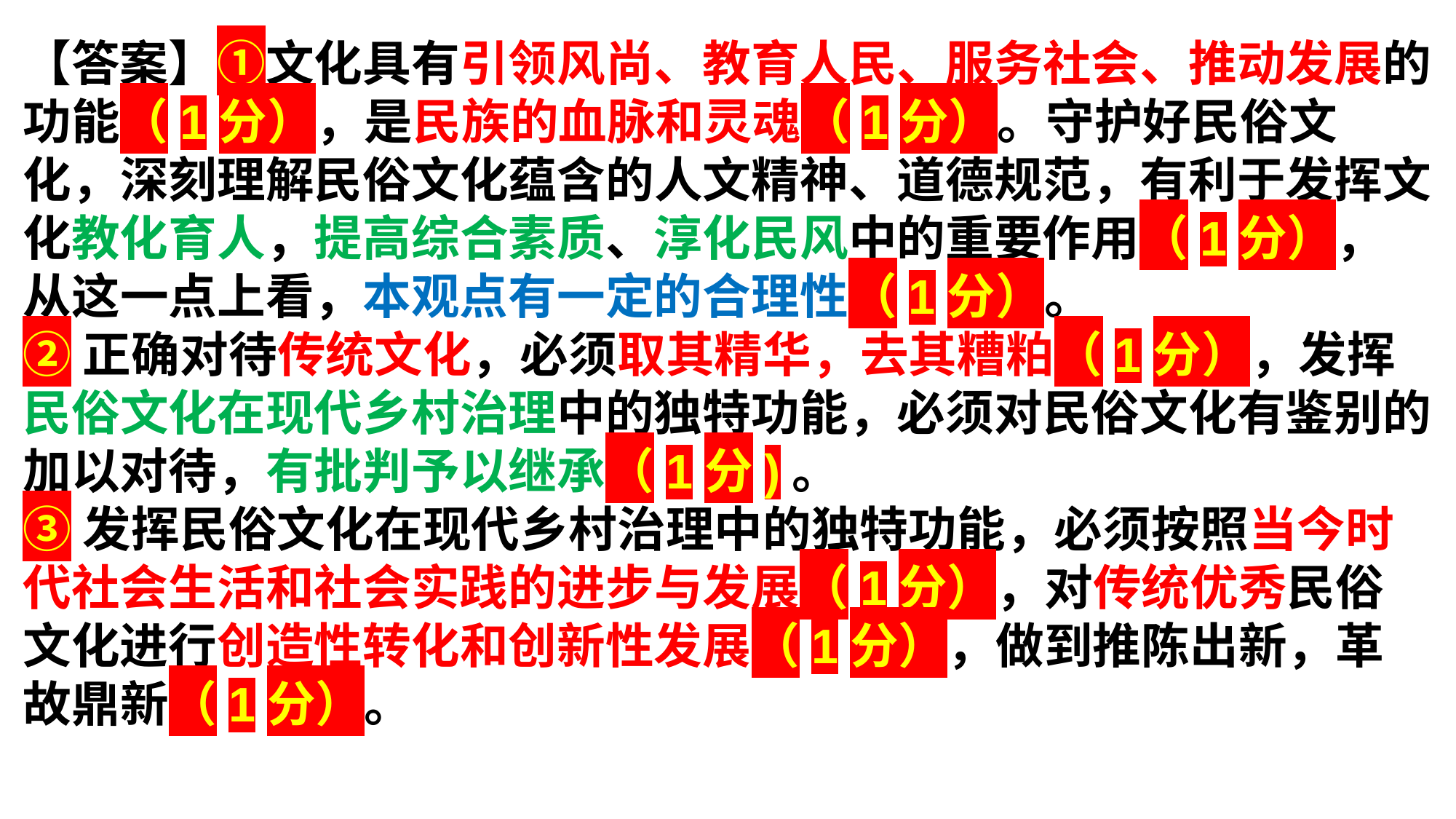

【答案】①文化具有引领风尚、教育人民、服务社会、推动发展的功能（1分），是民族的血脉和灵魂（1分）。守护好民俗文化，深刻理解民俗文化蕴含的人文精神、道德规范，有利于发挥文化教化育人，提高综合素质、淳化民风中的重要作用（1分），从这一点上看，本观点有一定的合理性（1分）。②正确对待传统文化，必须取其精华，去其糟粕（1分），发挥民俗文化在现代乡村治理中的独特功能，必须对民俗文化有鉴别的加以对待，有批判予以继承（1分)。③发挥民俗文化在现代乡村治理中的独特功能，必须按照当今时代社会生活和社会实践的进步与发展（1分），对传统优秀民俗文化进行创造性转化和创新性发展（1分），做到推陈出新，革故鼎新（1分）。